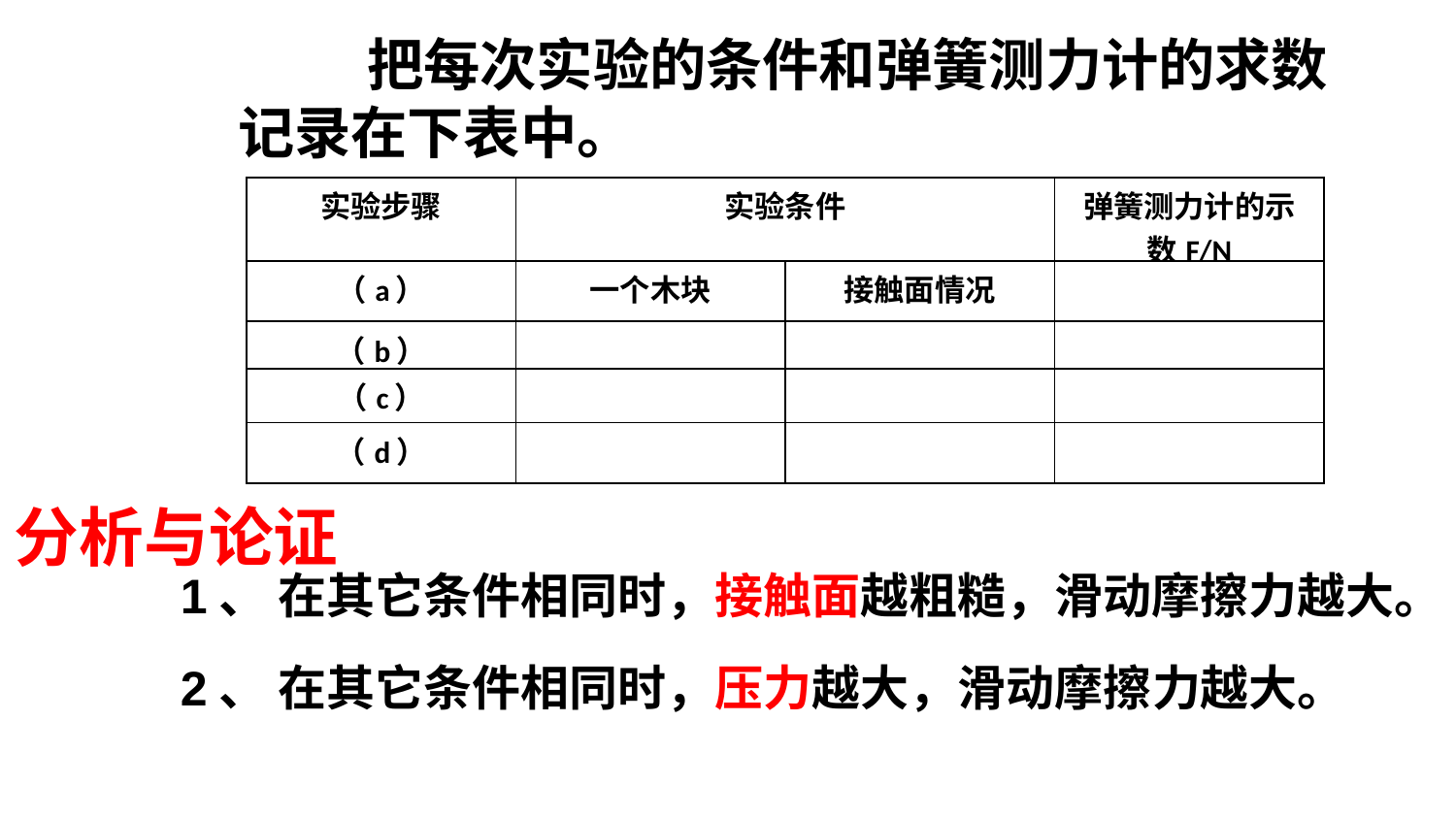

把每次实验的条件和弹簧测力计的求数记录在下表中。
| 实验步骤 | 实验条件 |  | 弹簧测力计的示数F/N |
| --- | --- | --- | --- |
| （a） | 一个木块 | 接触面情况 |  |
| （b） |  |  |  |
| （c） |  |  |  |
| （d） |  |  |  |
分析与论证
1、 在其它条件相同时，接触面越粗糙，滑动摩擦力越大。
2、 在其它条件相同时，压力越大，滑动摩擦力越大。